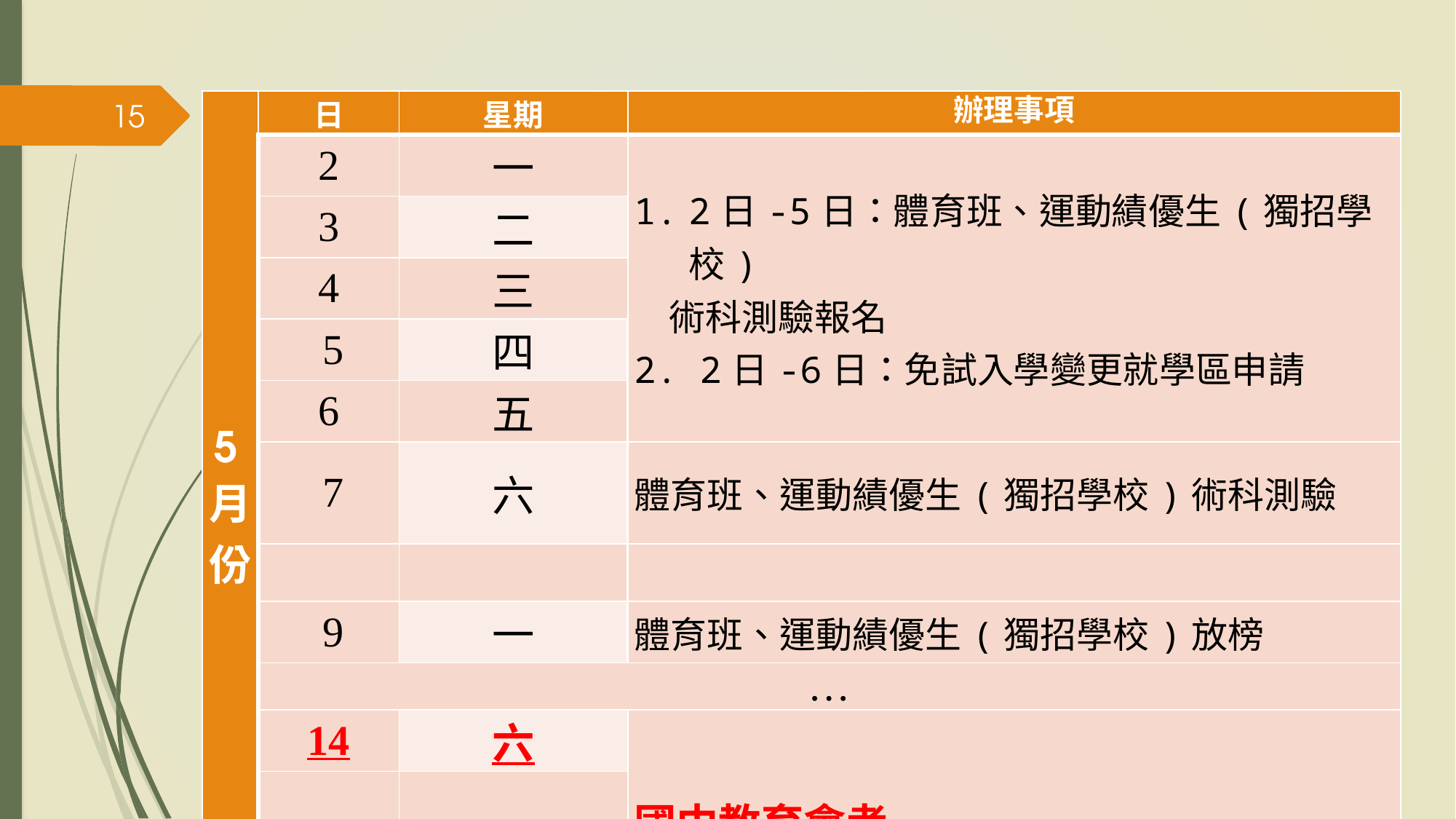

| 5月份 | 日 | 星期 | 辦理事項 |
| --- | --- | --- | --- |
|  | 2 | 一 | 2日-5日：體育班、運動績優生(獨招學校) 術科測驗報名 2. 2日-6日：免試入學變更就學區申請 |
|  | 3 | 二 |  |
|  | 4 | 三 |  |
|  | 5 | 四 |  |
|  | 6 | 五 |  |
|  | 7 | 六 | 體育班、運動績優生(獨招學校)術科測驗 |
|  |  |  |  |
|  | 9 | 一 | 體育班、運動績優生(獨招學校)放榜 |
|  | … |  |  |
|  | 14 | 六 | 國中教育會考 |
|  | 15 | 日 |  |
15